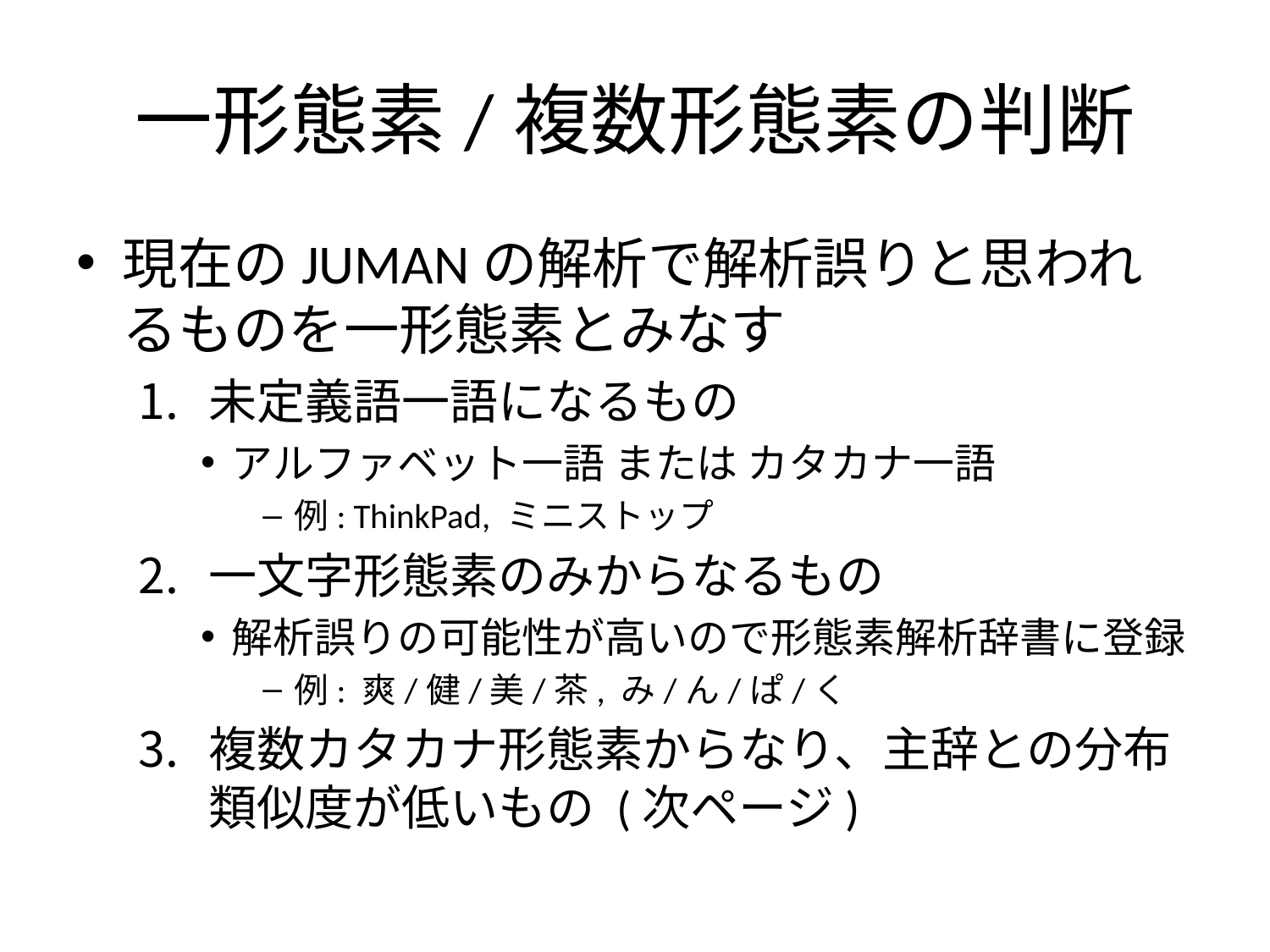

# 一形態素/複数形態素の判断
現在のJUMANの解析で解析誤りと思われるものを一形態素とみなす
未定義語一語になるもの
アルファベット一語 または カタカナ一語
例: ThinkPad, ミニストップ
一文字形態素のみからなるもの
解析誤りの可能性が高いので形態素解析辞書に登録
例: 爽/健/美/茶, み/ん/ぱ/く
複数カタカナ形態素からなり、主辞との分布類似度が低いもの (次ページ)